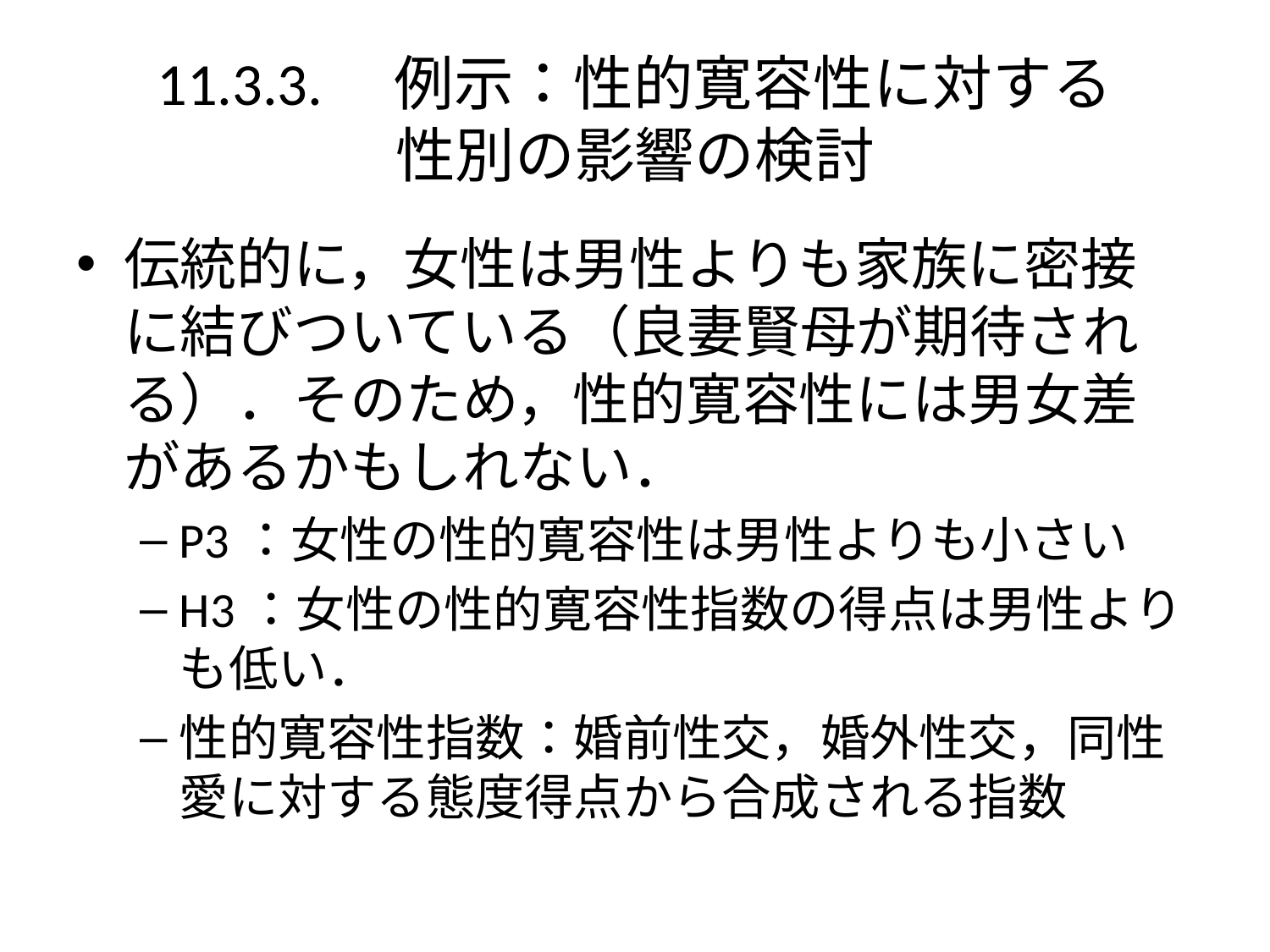

# 11.3.3.　例示：性的寛容性に対する 性別の影響の検討
伝統的に，女性は男性よりも家族に密接に結びついている（良妻賢母が期待される）．そのため，性的寛容性には男女差があるかもしれない．
P3：女性の性的寛容性は男性よりも小さい
H3：女性の性的寛容性指数の得点は男性よりも低い．
性的寛容性指数：婚前性交，婚外性交，同性愛に対する態度得点から合成される指数